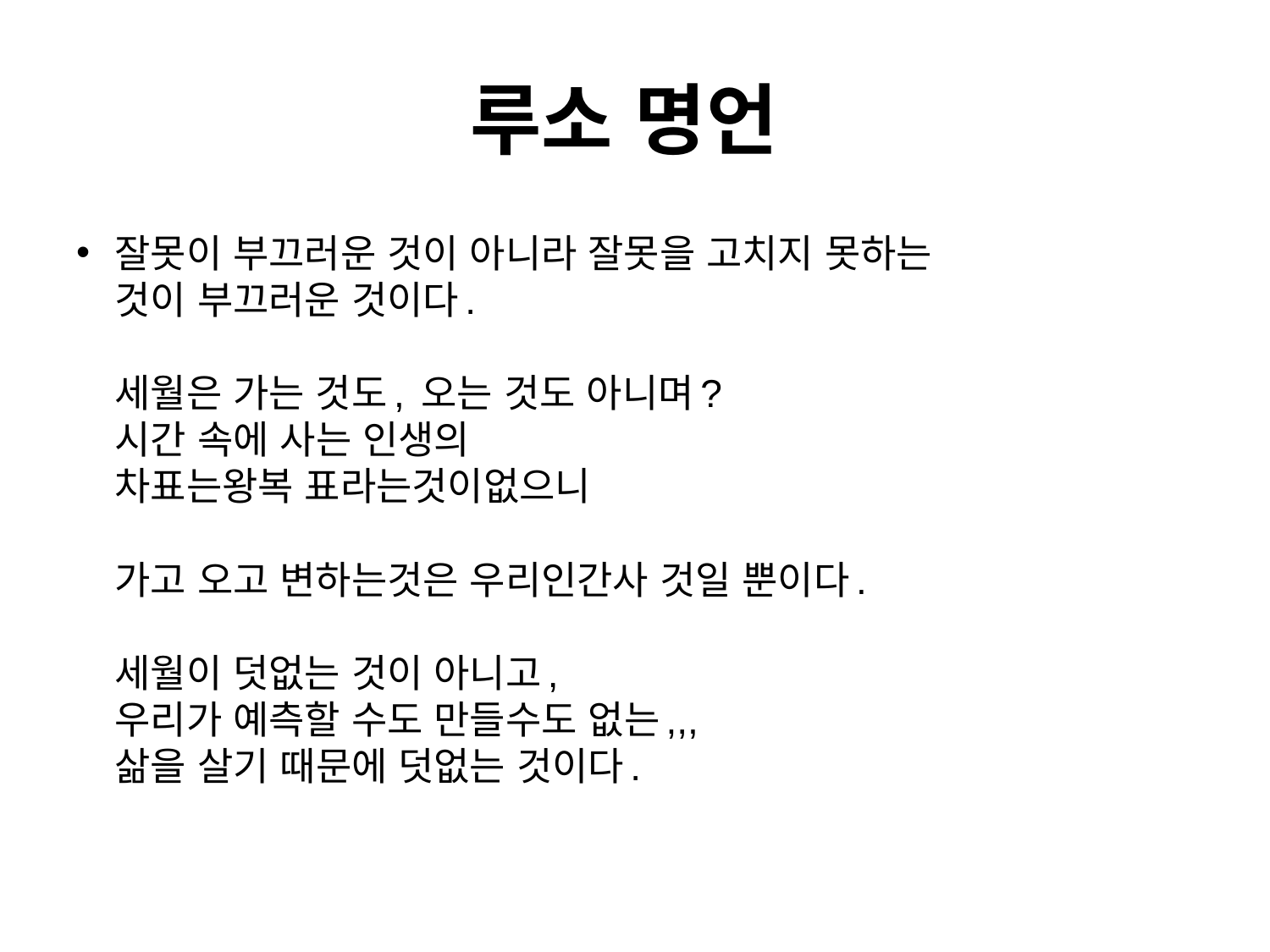

# 루소 명언
잘못이 부끄러운 것이 아니라 잘못을 고치지 못하는
것이 부끄러운 것이다.
세월은 가는 것도, 오는 것도 아니며?
시간 속에 사는 인생의
차표는왕복 표라는것이없으니
가고 오고 변하는것은 우리인간사 것일 뿐이다.
세월이 덧없는 것이 아니고,
우리가 예측할 수도 만들수도 없는,,,
삶을 살기 때문에 덧없는 것이다.